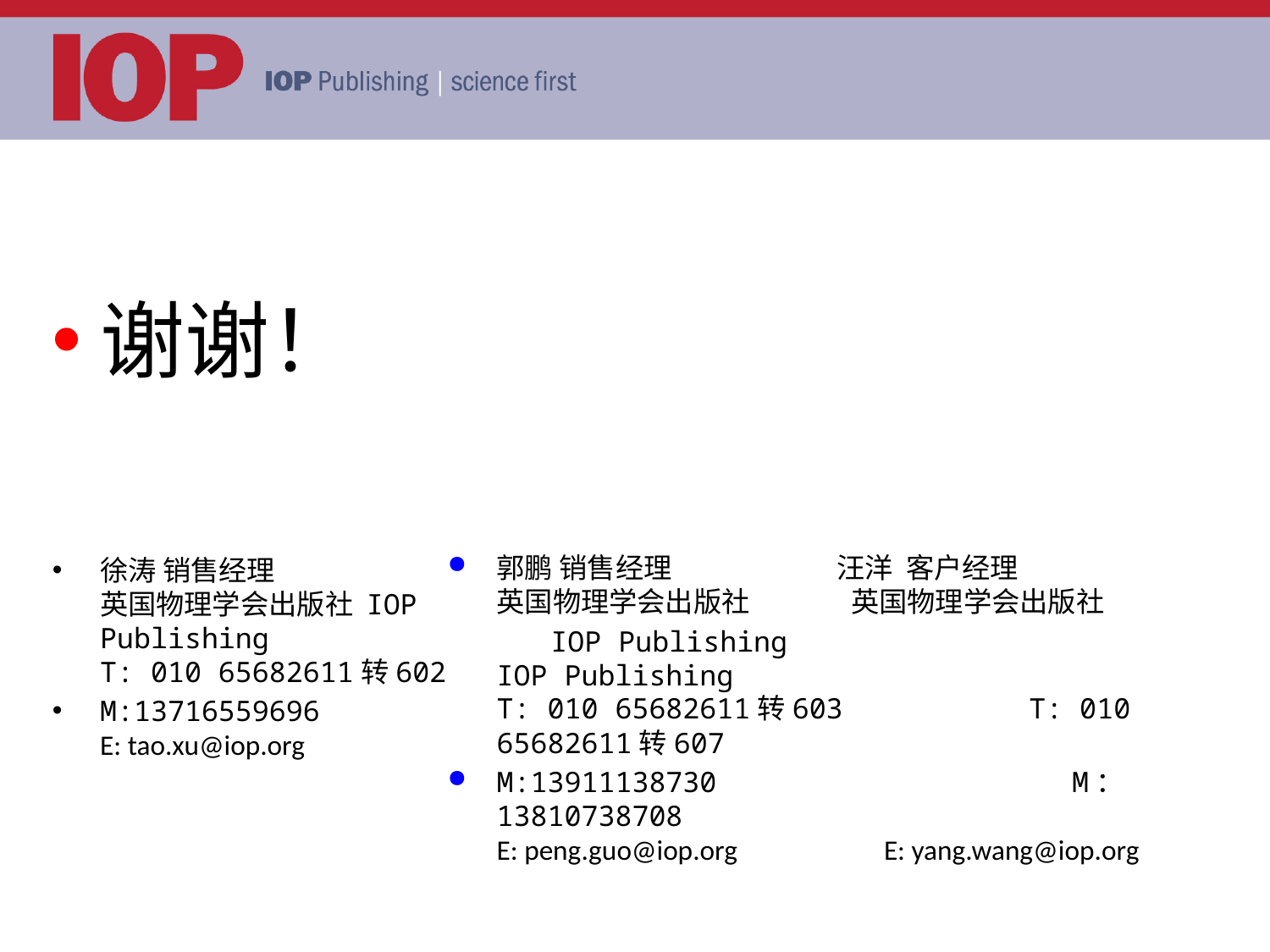

谢谢！

徐涛 销售经理
英国物理学会出版社 IOP Publishing
T: 010 65682611转602
M:13716559696
E: tao.xu@iop.org

郭鹏 销售经理                          汪洋  客户经理
英国物理学会出版社                英国物理学会出版社
      IOP Publishing                       IOP Publishing
T: 010 65682611转603           T: 010 65682611转607
M:13911138730                     M：13810738708
E: peng.guo@iop.org                       E: yang.wang@iop.org